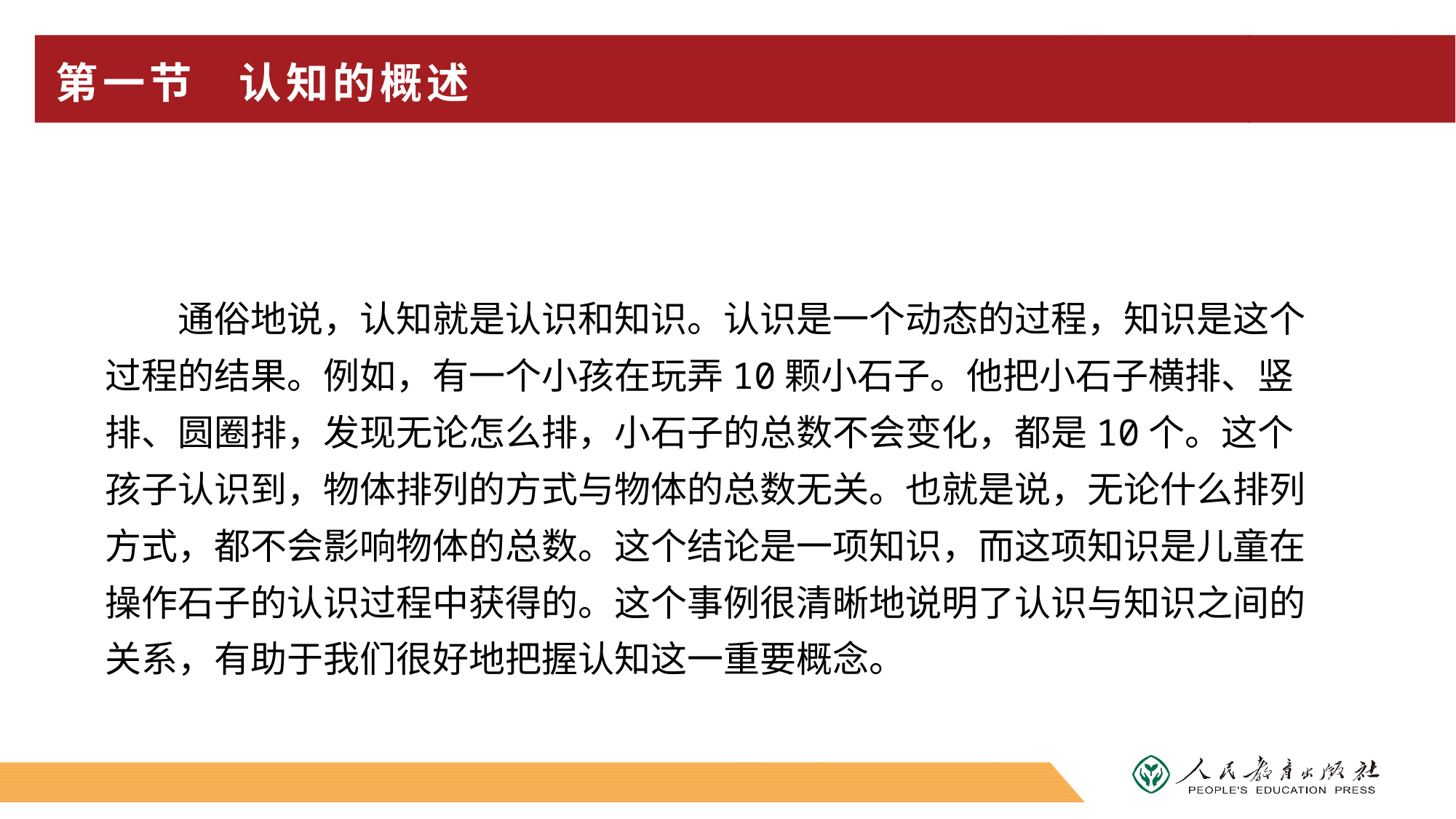

# 第一节   认知的概述

通俗地说，认知就是认识和知识。认识是一个动态的过程，知识是这个过程的结果。例如，有一个小孩在玩弄10颗小石子。他把小石子横排、竖排、圆圈排，发现无论怎么排，小石子的总数不会变化，都是10个。这个孩子认识到，物体排列的方式与物体的总数无关。也就是说，无论什么排列方式，都不会影响物体的总数。这个结论是一项知识，而这项知识是儿童在操作石子的认识过程中获得的。这个事例很清晰地说明了认识与知识之间的关系，有助于我们很好地把握认知这一重要概念。